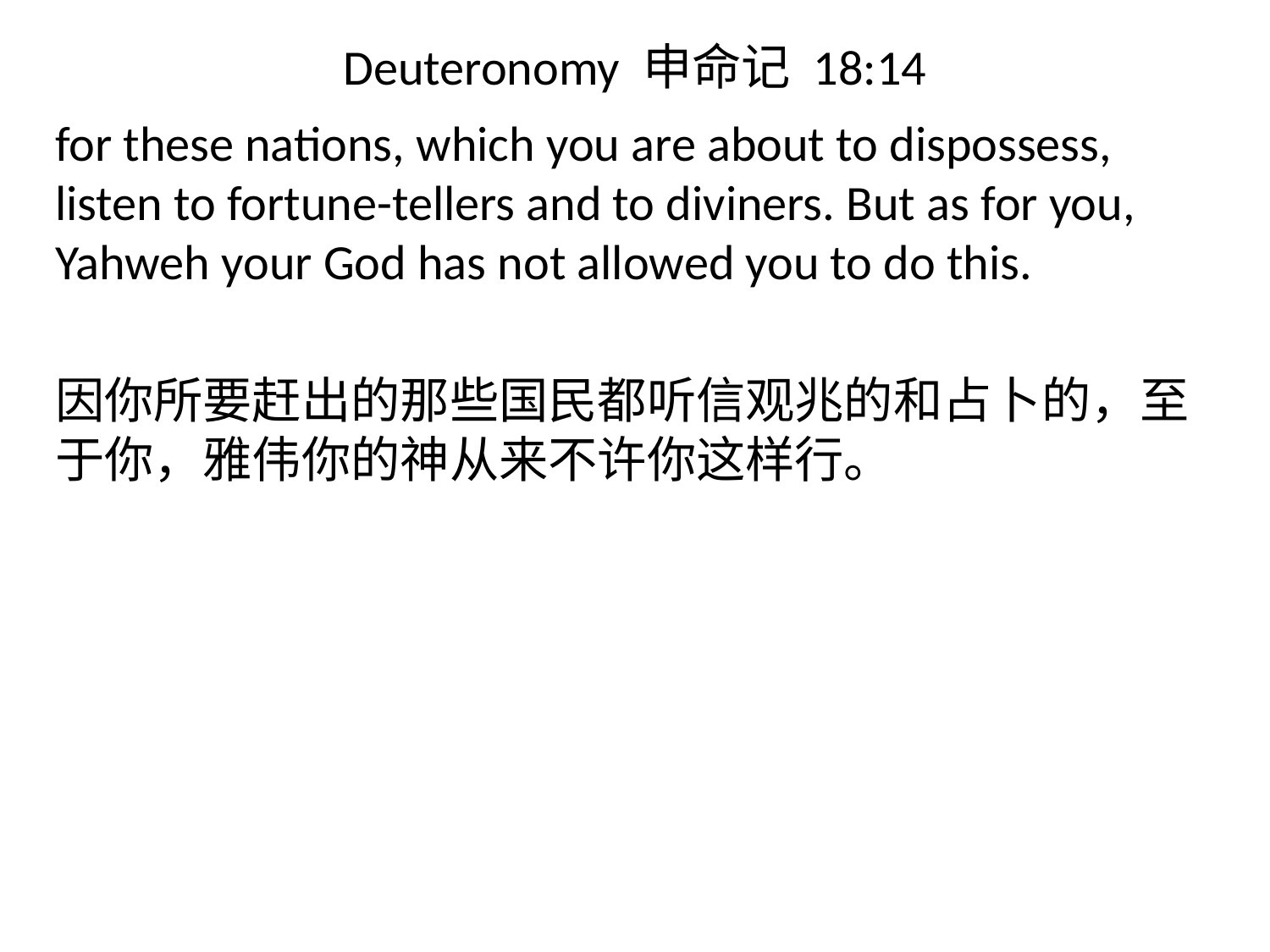

# Deuteronomy 申命记 18:14
for these nations, which you are about to dispossess, listen to fortune-tellers and to diviners. But as for you, Yahweh your God has not allowed you to do this.

因你所要赶出的那些国民都听信观兆的和占卜的，至于你，雅伟你的神从来不许你这样行。